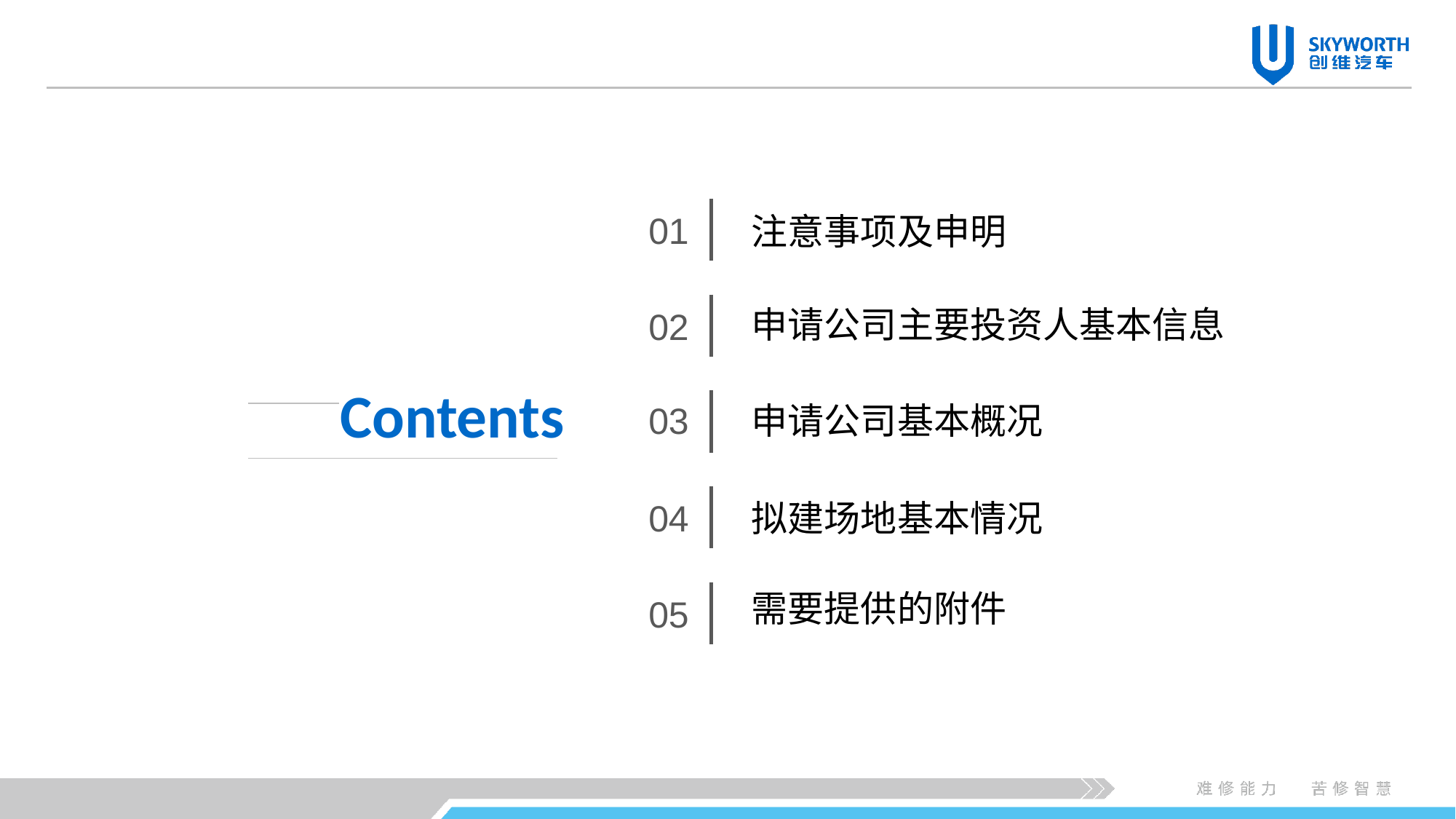

01
注意事项及申明
02
申请公司主要投资人基本信息
Contents
03
申请公司基本概况
04
拟建场地基本情况
05
需要提供的附件